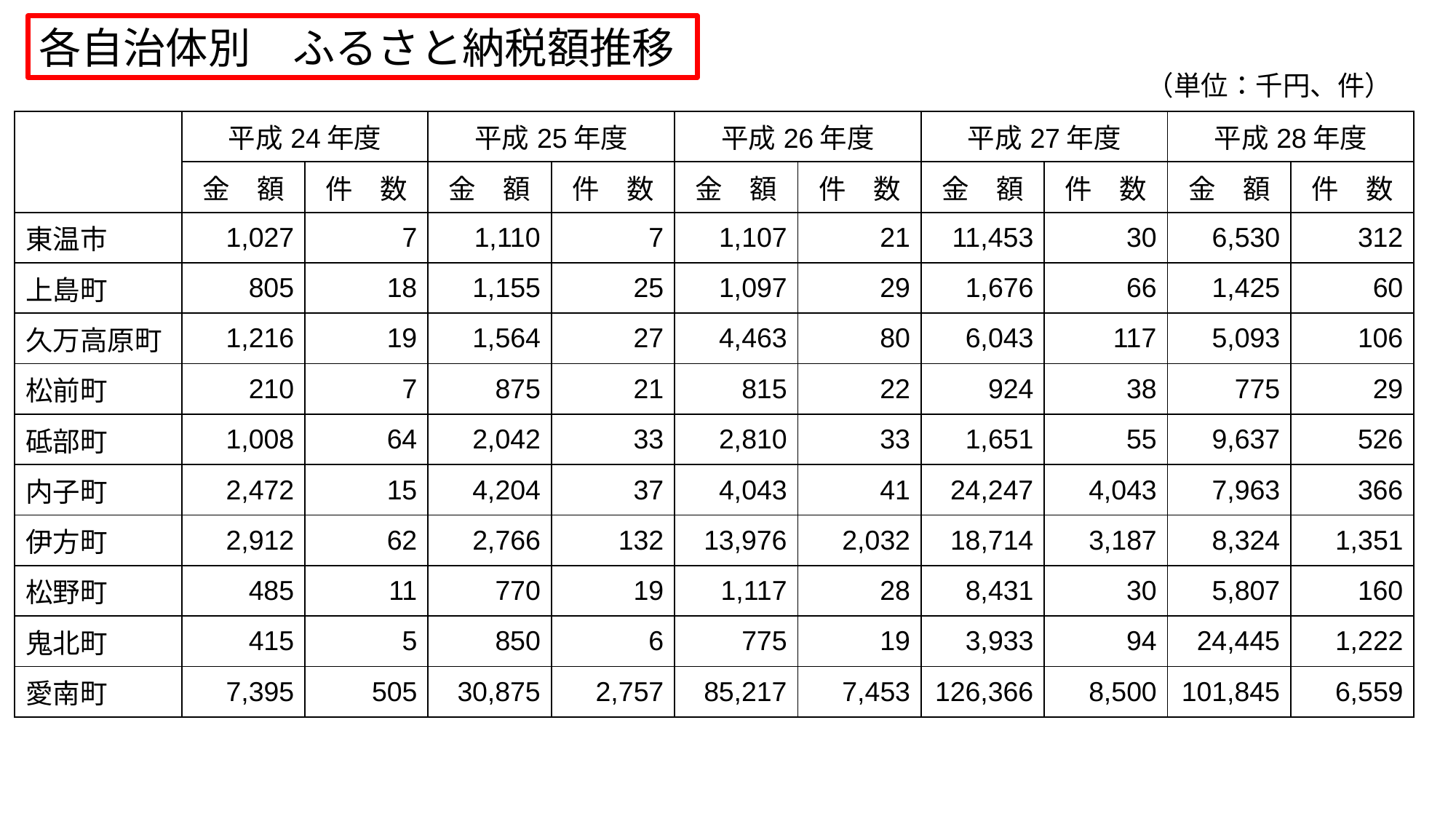

各自治体別　ふるさと納税額推移
（単位：千円、件）
|  | 平成24年度 |  | 平成25年度 |  | 平成26年度 |  | 平成27年度 |  | 平成28年度 |  |
| --- | --- | --- | --- | --- | --- | --- | --- | --- | --- | --- |
|  | 金　額 | 件　数 | 金　額 | 件　数 | 金　額 | 件　数 | 金　額 | 件　数 | 金　額 | 件　数 |
| 東温市 | 1,027 | 7 | 1,110 | 7 | 1,107 | 21 | 11,453 | 30 | 6,530 | 312 |
| 上島町 | 805 | 18 | 1,155 | 25 | 1,097 | 29 | 1,676 | 66 | 1,425 | 60 |
| 久万高原町 | 1,216 | 19 | 1,564 | 27 | 4,463 | 80 | 6,043 | 117 | 5,093 | 106 |
| 松前町 | 210 | 7 | 875 | 21 | 815 | 22 | 924 | 38 | 775 | 29 |
| 砥部町 | 1,008 | 64 | 2,042 | 33 | 2,810 | 33 | 1,651 | 55 | 9,637 | 526 |
| 内子町 | 2,472 | 15 | 4,204 | 37 | 4,043 | 41 | 24,247 | 4,043 | 7,963 | 366 |
| 伊方町 | 2,912 | 62 | 2,766 | 132 | 13,976 | 2,032 | 18,714 | 3,187 | 8,324 | 1,351 |
| 松野町 | 485 | 11 | 770 | 19 | 1,117 | 28 | 8,431 | 30 | 5,807 | 160 |
| 鬼北町 | 415 | 5 | 850 | 6 | 775 | 19 | 3,933 | 94 | 24,445 | 1,222 |
| 愛南町 | 7,395 | 505 | 30,875 | 2,757 | 85,217 | 7,453 | 126,366 | 8,500 | 101,845 | 6,559 |